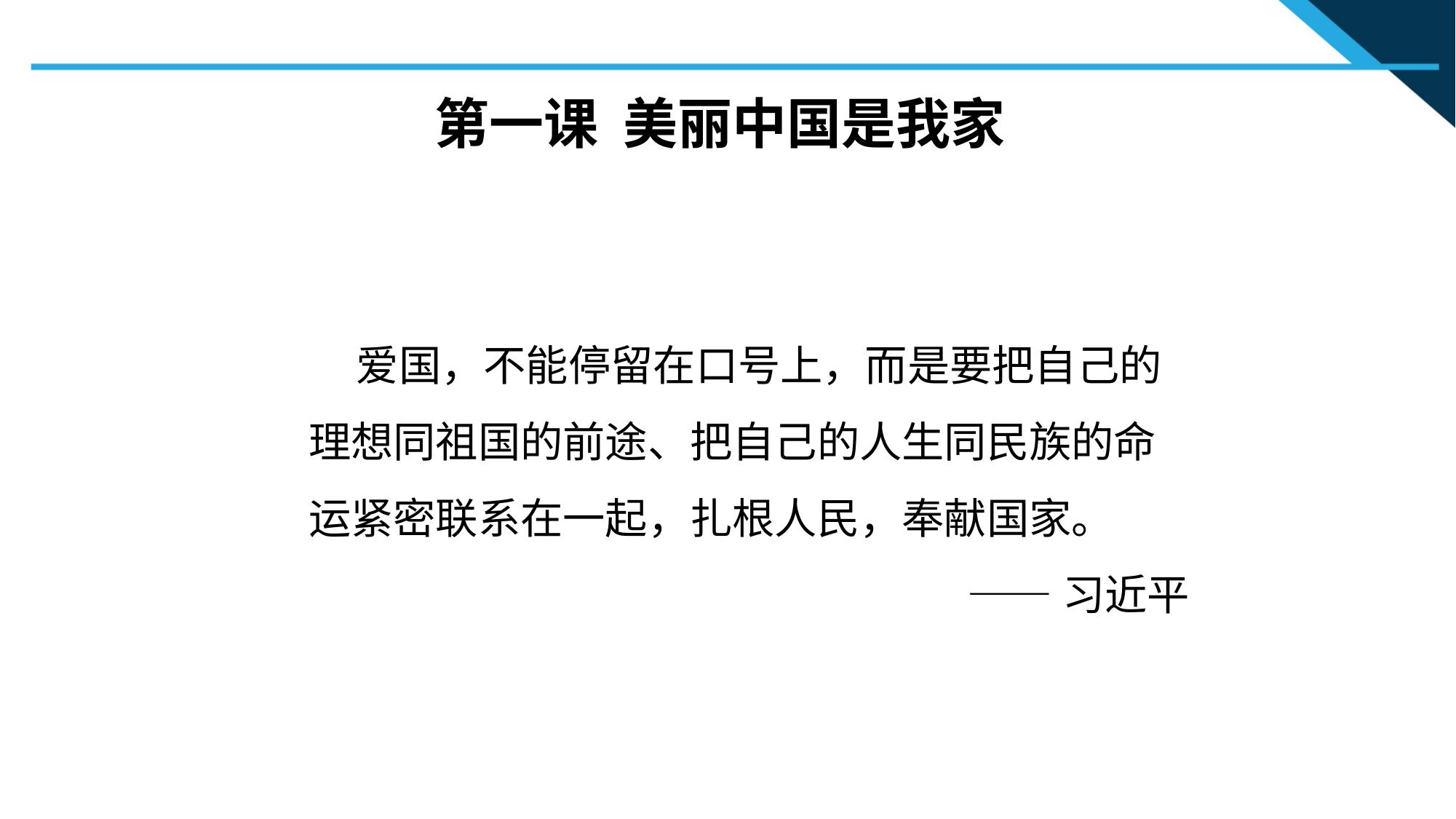

# 第一课  美丽中国是我家
    爱国，不能停留在口号上，而是要把自己的理想同祖国的前途、把自己的人生同民族的命运紧密联系在一起，扎根人民，奉献国家。
——习近平